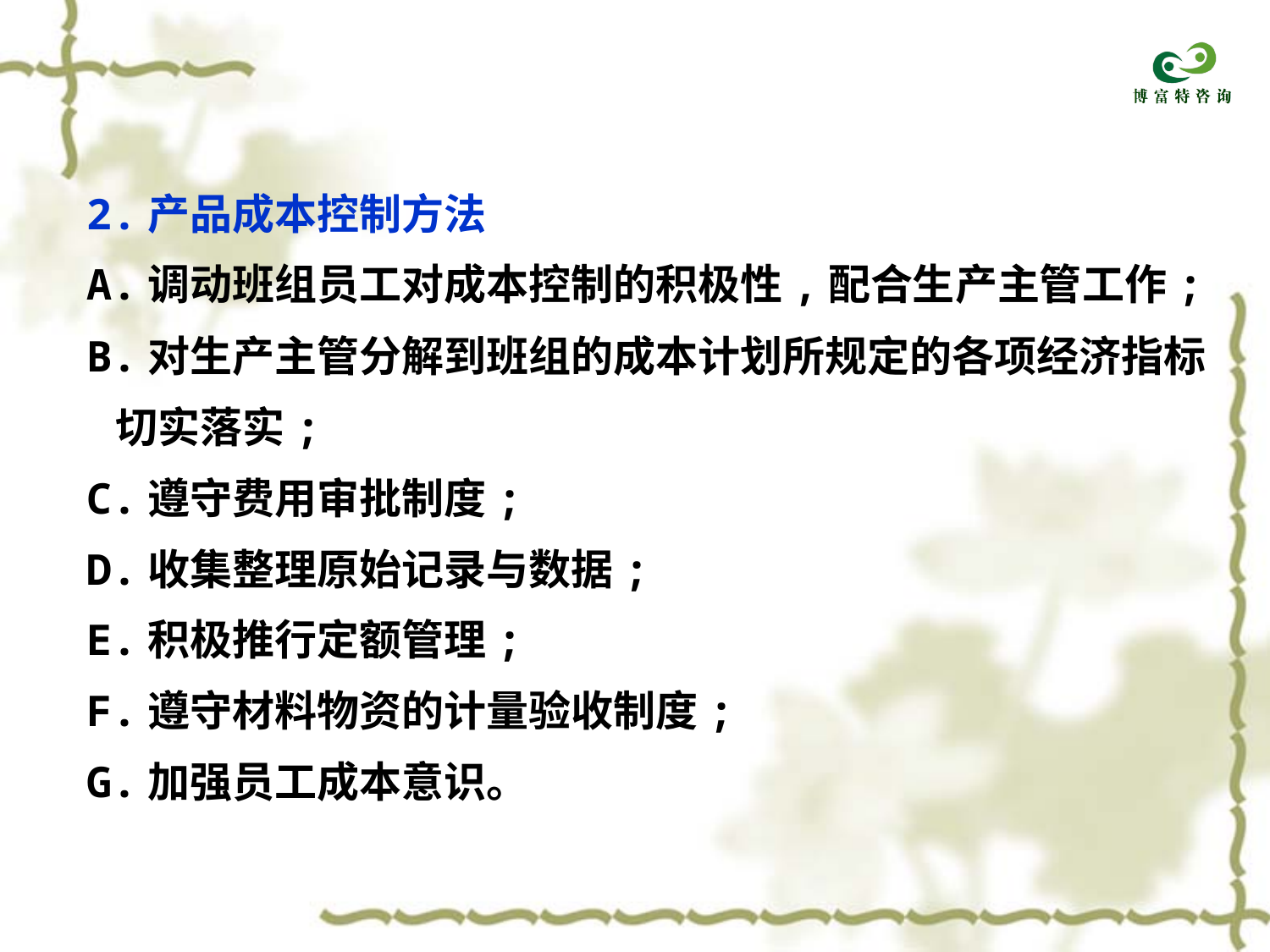

2.产品成本控制方法
A.调动班组员工对成本控制的积极性,配合生产主管工作;
B.对生产主管分解到班组的成本计划所规定的各项经济指标
  切实落实;
C.遵守费用审批制度;
D.收集整理原始记录与数据;
E.积极推行定额管理;
F.遵守材料物资的计量验收制度;
G.加强员工成本意识。